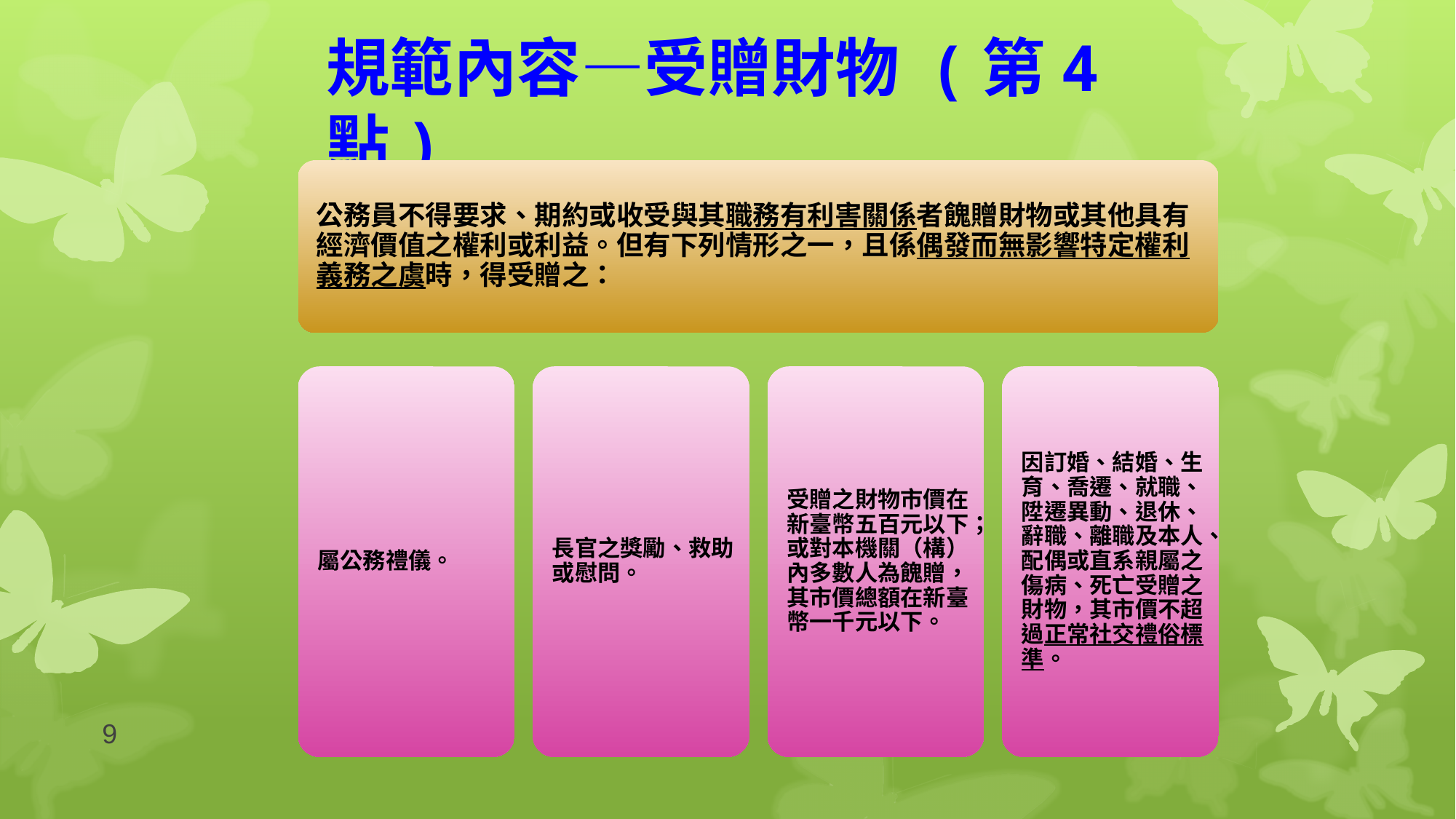

規範內容—受贈財物 (第4點)
公務員不得要求、期約或收受與其職務有利害關係者餽贈財物或其他具有經濟價值之權利或利益。但有下列情形之一，且係偶發而無影響特定權利義務之虞時，得受贈之：
屬公務禮儀。
長官之獎勵、救助或慰問。
受贈之財物市價在新臺幣五百元以下；或對本機關（構）內多數人為餽贈，其市價總額在新臺幣一千元以下。
因訂婚、結婚、生育、喬遷、就職、陞遷異動、退休、辭職、離職及本人、配偶或直系親屬之傷病、死亡受贈之財物，其市價不超過正常社交禮俗標準。

9